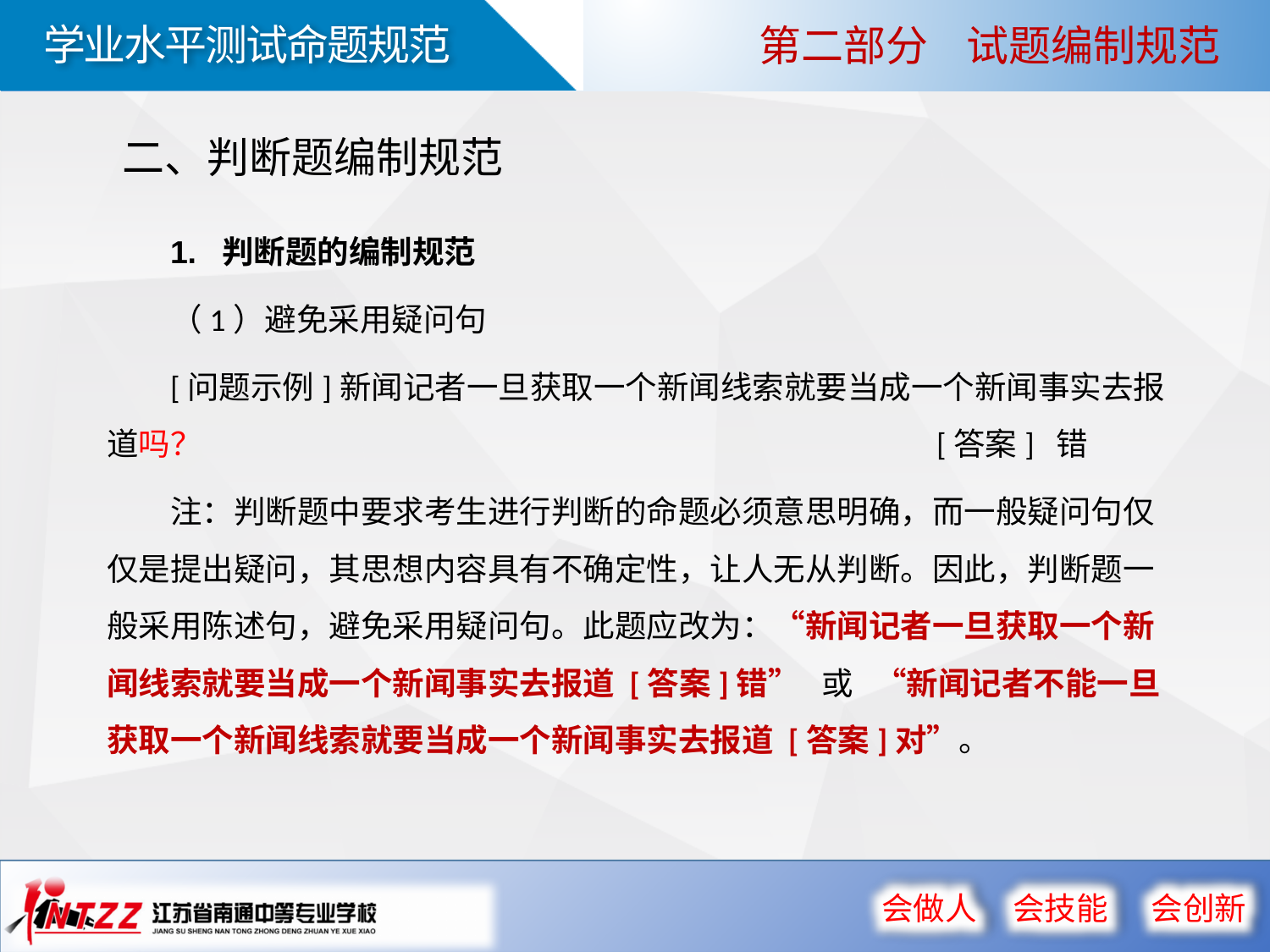

第二部分    试题编制规范
二、判断题编制规范
1.  判断题的编制规范
（1）避免采用疑问句
[问题示例]新闻记者一旦获取一个新闻线索就要当成一个新闻事实去报道吗？                                                                                                     [答案]  错
注：判断题中要求考生进行判断的命题必须意思明确，而一般疑问句仅仅是提出疑问，其思想内容具有不确定性，让人无从判断。因此，判断题一般采用陈述句，避免采用疑问句。此题应改为：“新闻记者一旦获取一个新闻线索就要当成一个新闻事实去报道 [答案]错”   或   “新闻记者不能一旦获取一个新闻线索就要当成一个新闻事实去报道 [答案]对”。